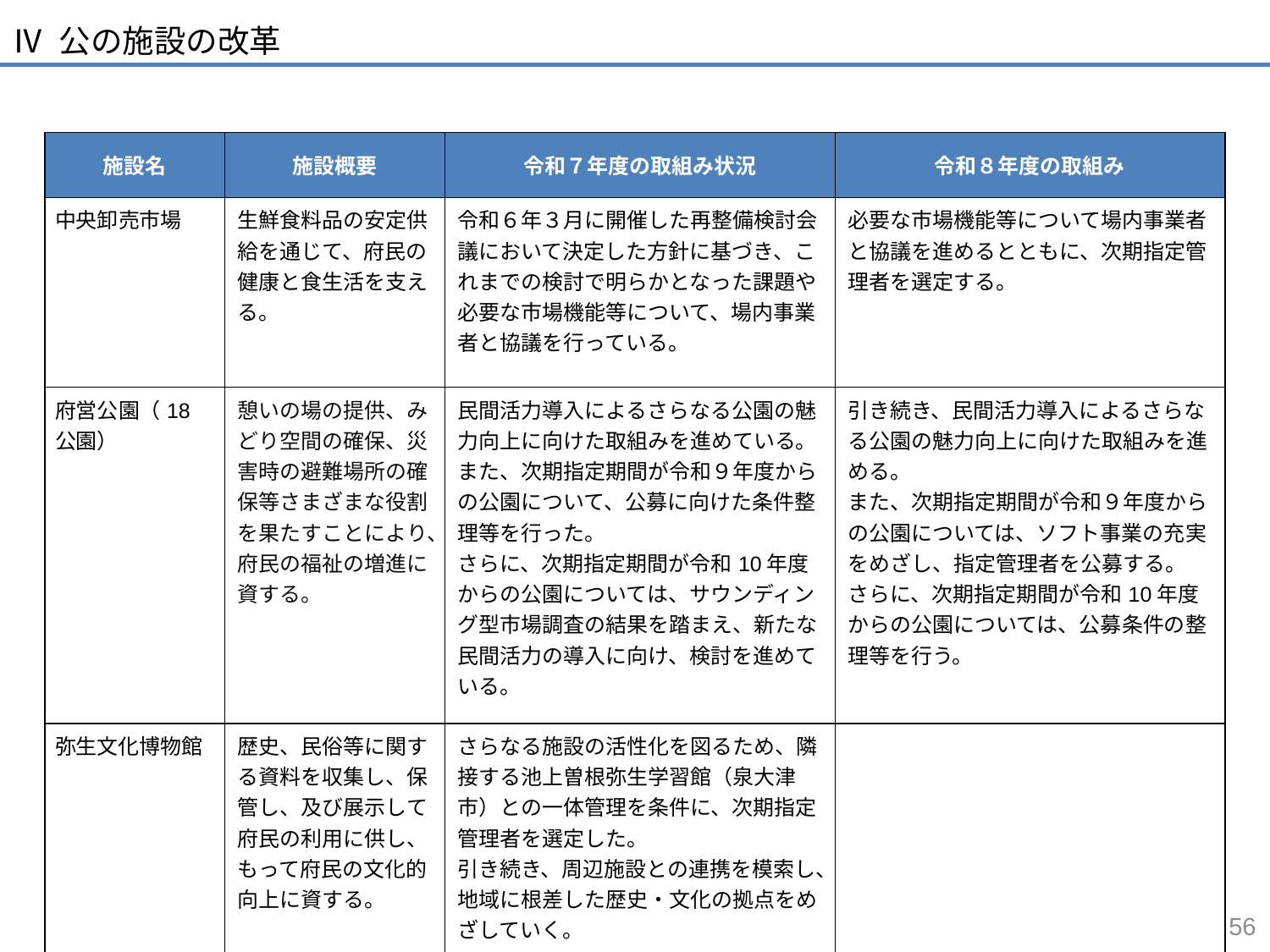

Ⅳ 公の施設の改革
| 施設名 | 施設概要 | 令和７年度の取組み状況 | 令和８年度の取組み |
| --- | --- | --- | --- |
| 中央卸売市場 | 生鮮食料品の安定供給を通じて、府民の健康と食生活を支える。 | 令和６年３月に開催した再整備検討会議において決定した方針に基づき、これまでの検討で明らかとなった課題や必要な市場機能等について、場内事業者と協議を行っている。 | 必要な市場機能等について場内事業者と協議を進めるとともに、次期指定管理者を選定する。 |
| 府営公園（18公園） | 憩いの場の提供、みどり空間の確保、災害時の避難場所の確保等さまざまな役割を果たすことにより、府民の福祉の増進に資する。 | 民間活力導入によるさらなる公園の魅力向上に向けた取組みを進めている。 また、次期指定期間が令和９年度からの公園について、公募に向けた条件整理等を行った。 さらに、次期指定期間が令和10年度からの公園については、サウンディング型市場調査の結果を踏まえ、新たな民間活力の導入に向け、検討を進めている。 | 引き続き、民間活力導入によるさらなる公園の魅力向上に向けた取組みを進める。 また、次期指定期間が令和９年度からの公園については、ソフト事業の充実をめざし、指定管理者を公募する。 さらに、次期指定期間が令和10年度からの公園については、公募条件の整理等を行う。 |
| 弥生文化博物館 | 歴史、民俗等に関する資料を収集し、保管し、及び展示して府民の利用に供し、もって府民の文化的向上に資する。 | さらなる施設の活性化を図るため、隣接する池上曽根弥生学習館（泉大津市）との一体管理を条件に、次期指定管理者を選定した。 引き続き、周辺施設との連携を模索し、地域に根差した歴史・文化の拠点をめざしていく。 |  |
56